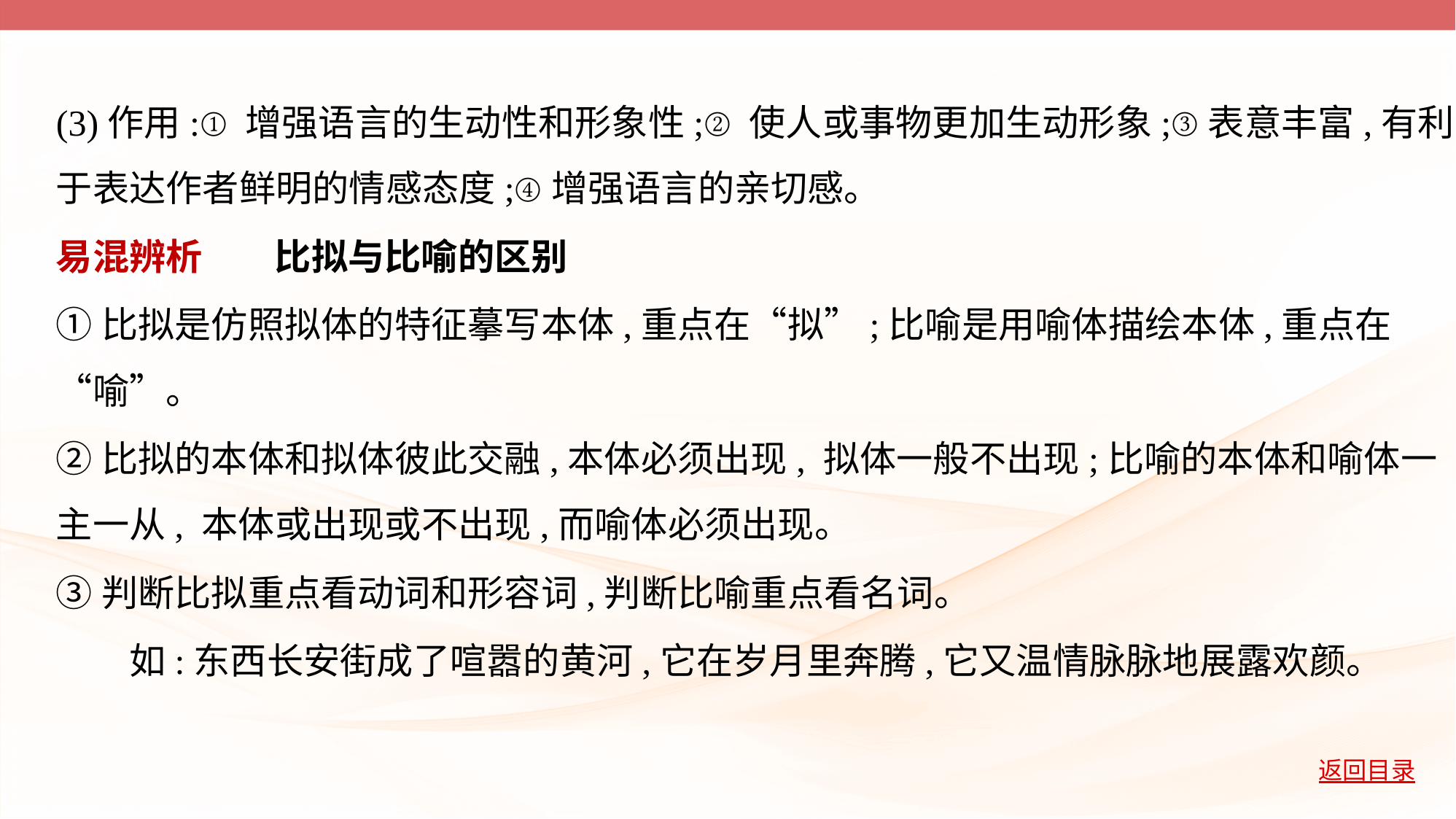

(3)作用:①增强语言的生动性和形象性;②使人或事物更加生动形象;③表意丰富,有利
于表达作者鲜明的情感态度;④增强语言的亲切感。
易混辨析	比拟与比喻的区别
①比拟是仿照拟体的特征摹写本体,重点在“拟”;比喻是用喻体描绘本体,重点在
“喻”。
②比拟的本体和拟体彼此交融,本体必须出现, 拟体一般不出现;比喻的本体和喻体一
主一从, 本体或出现或不出现,而喻体必须出现。
③判断比拟重点看动词和形容词,判断比喻重点看名词。
　　如:东西长安街成了喧嚣的黄河,它在岁月里奔腾,它又温情脉脉地展露欢颜。